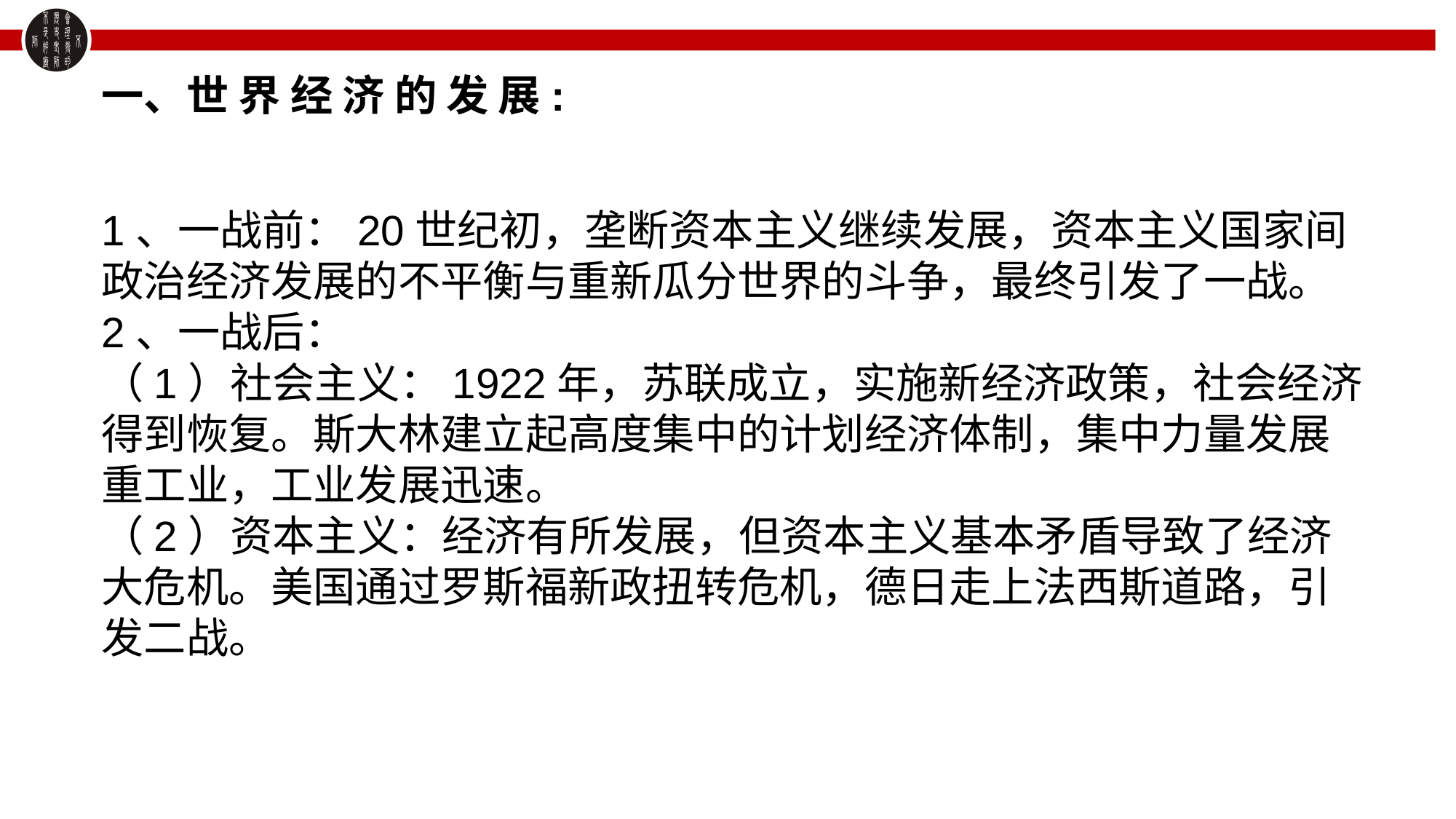

一、世 界 经 济 的 发 展:
1、一战前：20世纪初，垄断资本主义继续发展，资本主义国家间政治经济发展的不平衡与重新瓜分世界的斗争，最终引发了一战。
2、一战后：
（1）社会主义：1922年，苏联成立，实施新经济政策，社会经济得到恢复。斯大林建立起高度集中的计划经济体制，集中力量发展重工业，工业发展迅速。
（2）资本主义：经济有所发展，但资本主义基本矛盾导致了经济大危机。美国通过罗斯福新政扭转危机，德日走上法西斯道路，引发二战。